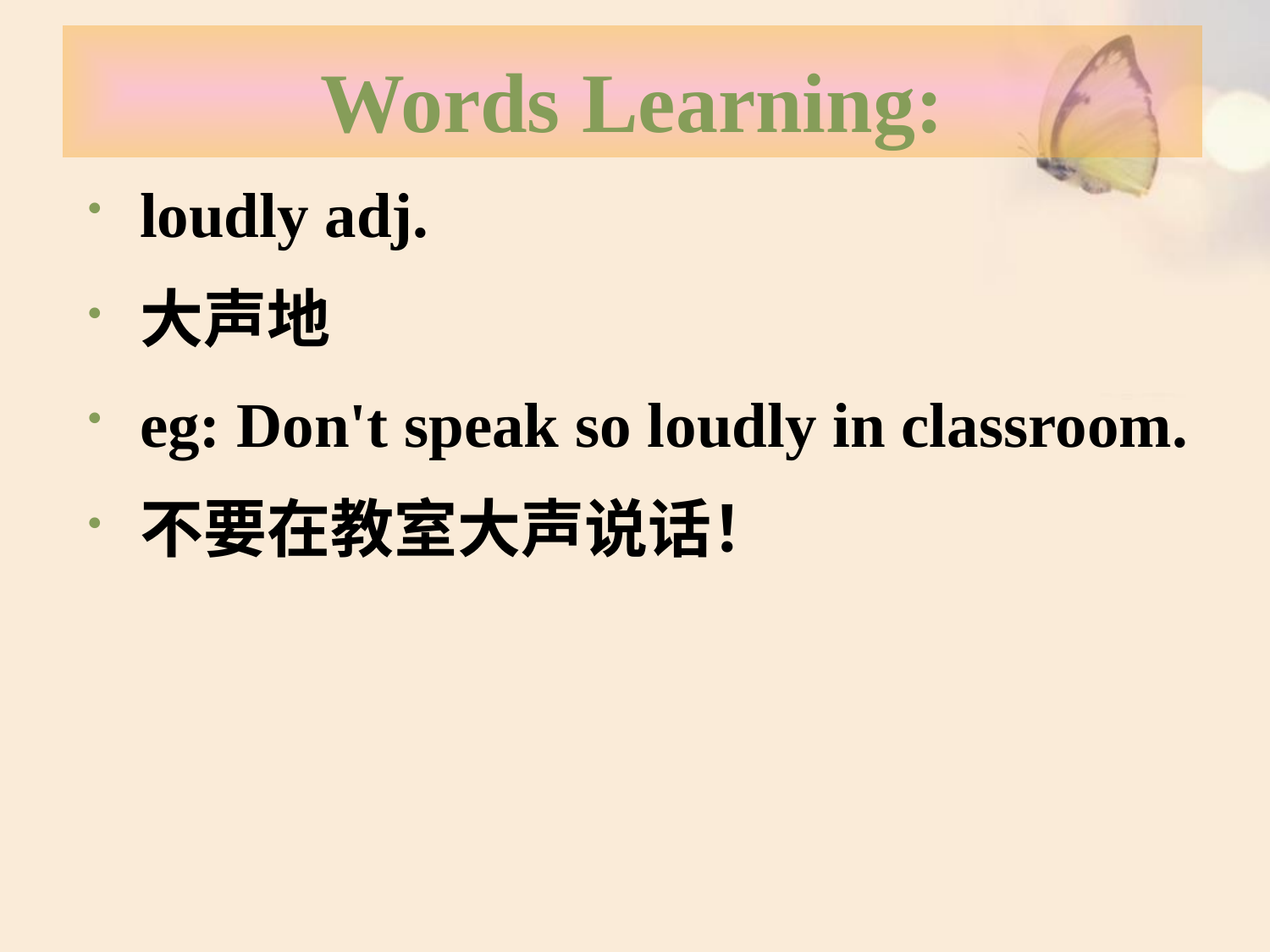

# Words Learning:
loudly adj.
大声地
eg: Don't speak so loudly in classroom.
不要在教室大声说话！